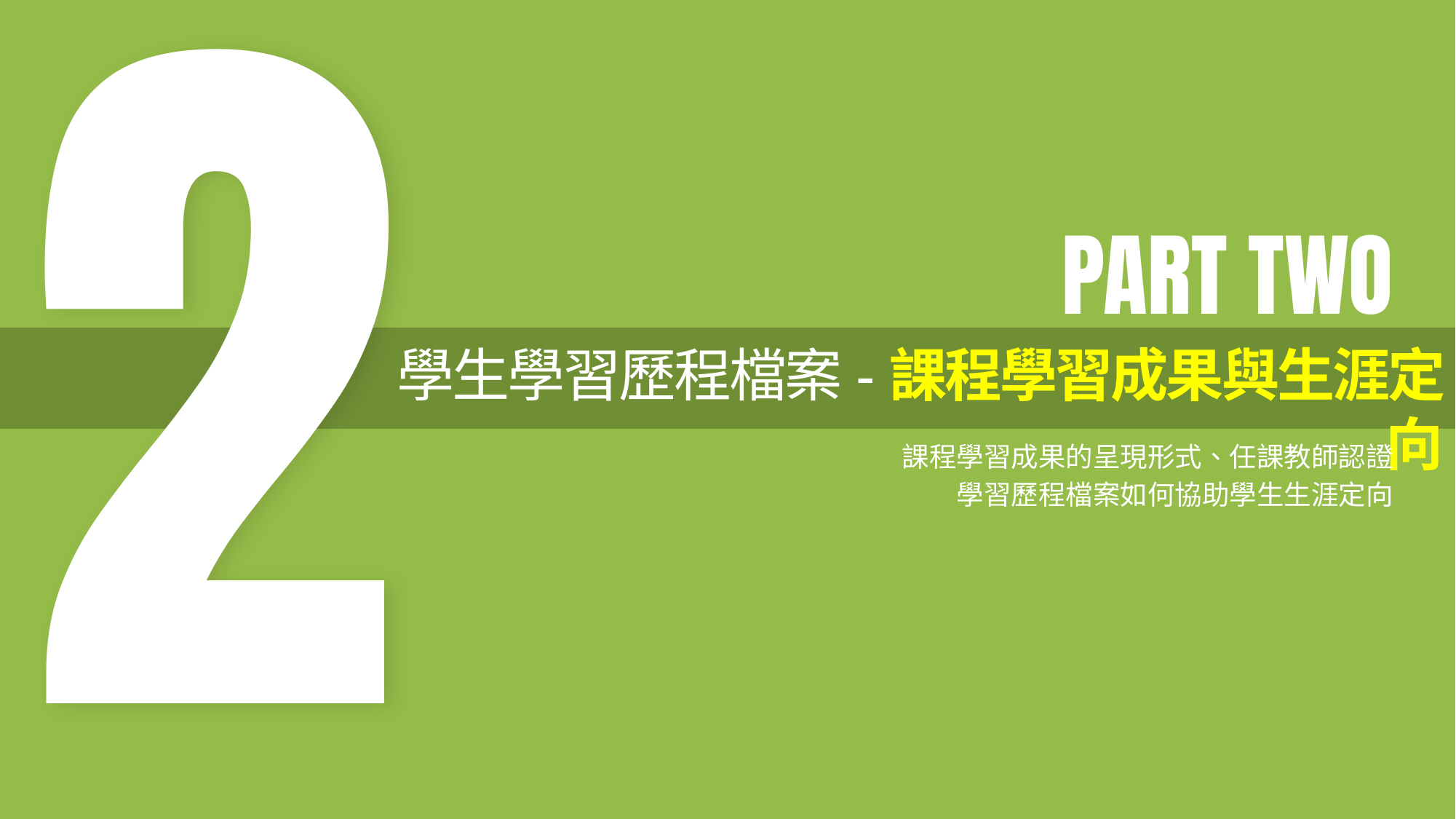

2
PART TWO
學生學習歷程檔案-課程學習成果與生涯定向
課程學習成果的呈現形式、任課教師認證
學習歷程檔案如何協助學生生涯定向